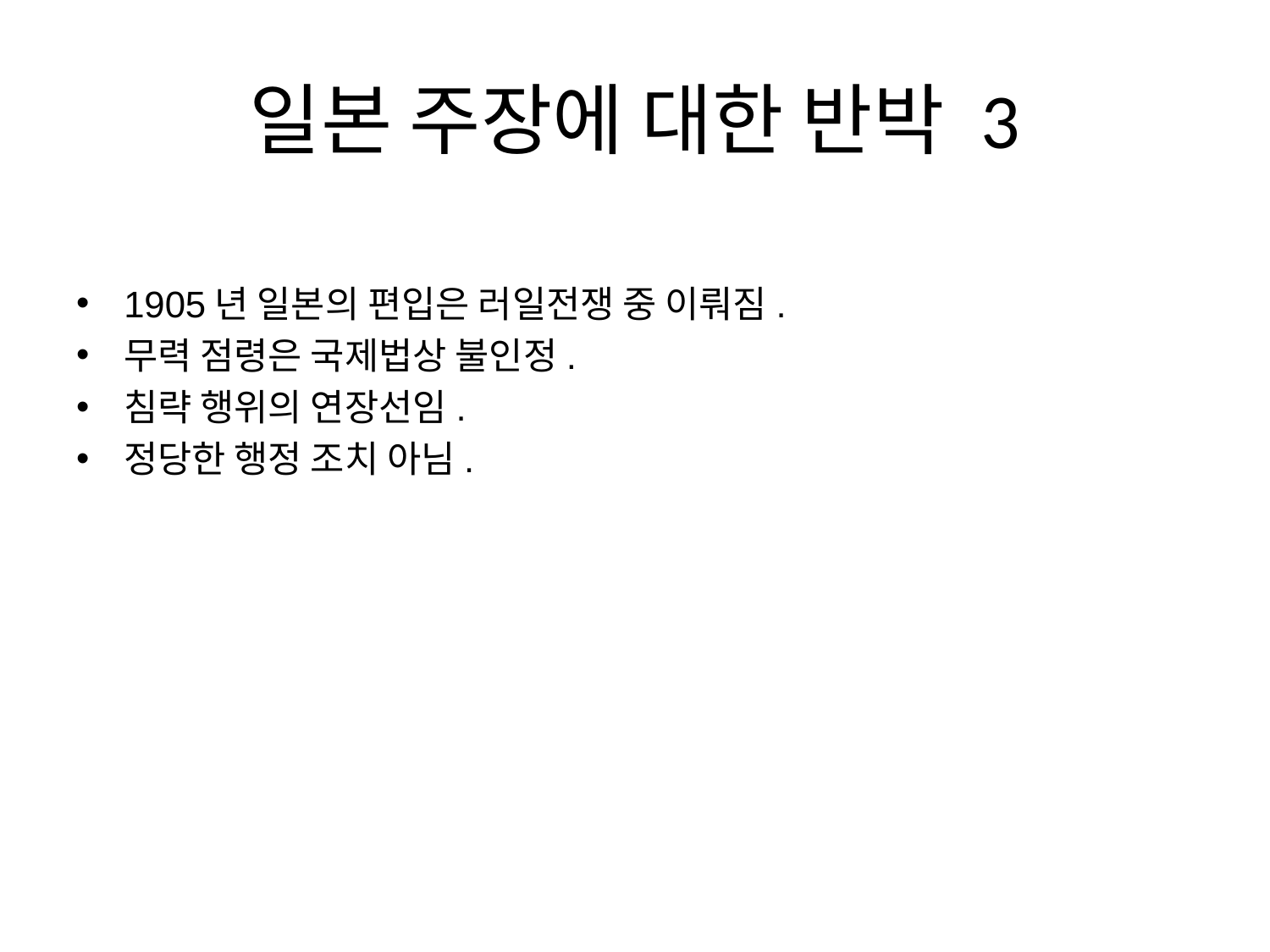

# 일본 주장에 대한 반박 3

1905년 일본의 편입은 러일전쟁 중 이뤄짐.
무력 점령은 국제법상 불인정.
침략 행위의 연장선임.
정당한 행정 조치 아님.